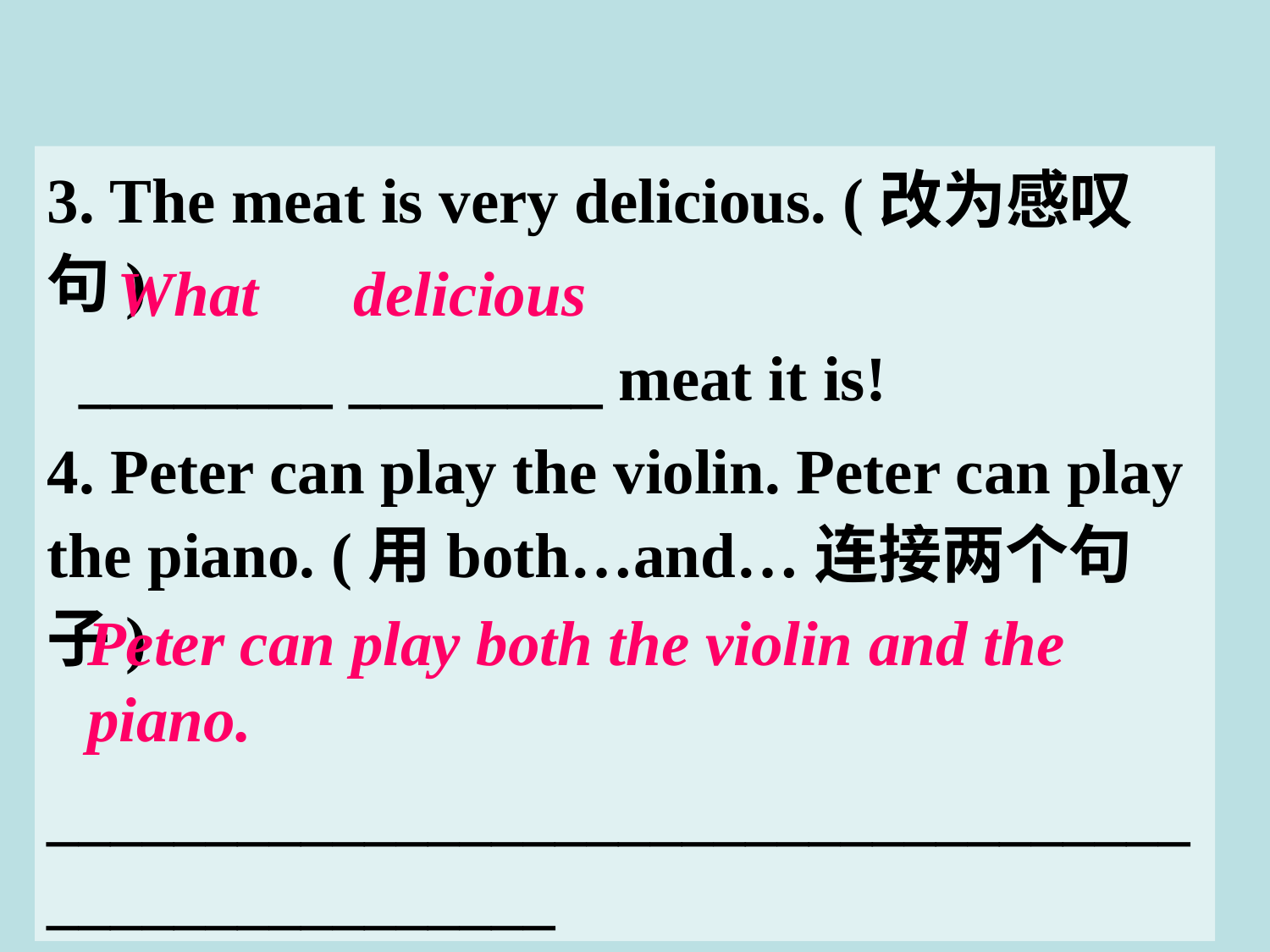

3. The meat is very delicious. (改为感叹句)
  ________ ________ meat it is!
4. Peter can play the violin. Peter can play the piano. (用both…and…连接两个句子)
  ____________________________________________________
What      delicious
Peter can play both the violin and the piano.